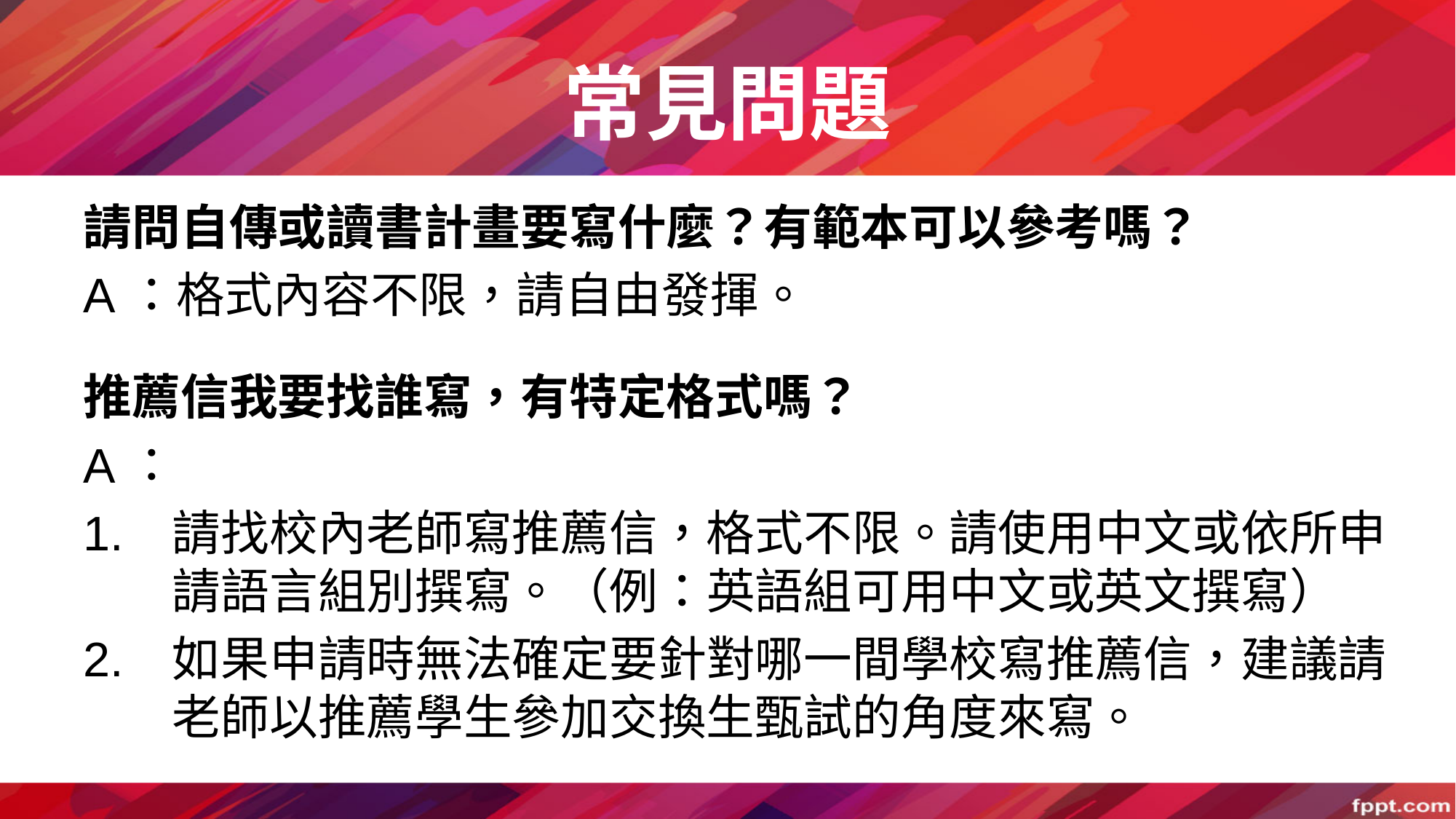

# 常見問題
請問自傳或讀書計畫要寫什麼？有範本可以參考嗎？
A：格式內容不限，請自由發揮。

推薦信我要找誰寫，有特定格式嗎？
A：
請找校內老師寫推薦信，格式不限。請使用中文或依所申請語言組別撰寫。（例：英語組可用中文或英文撰寫）
如果申請時無法確定要針對哪一間學校寫推薦信，建議請老師以推薦學生參加交換生甄試的角度來寫。